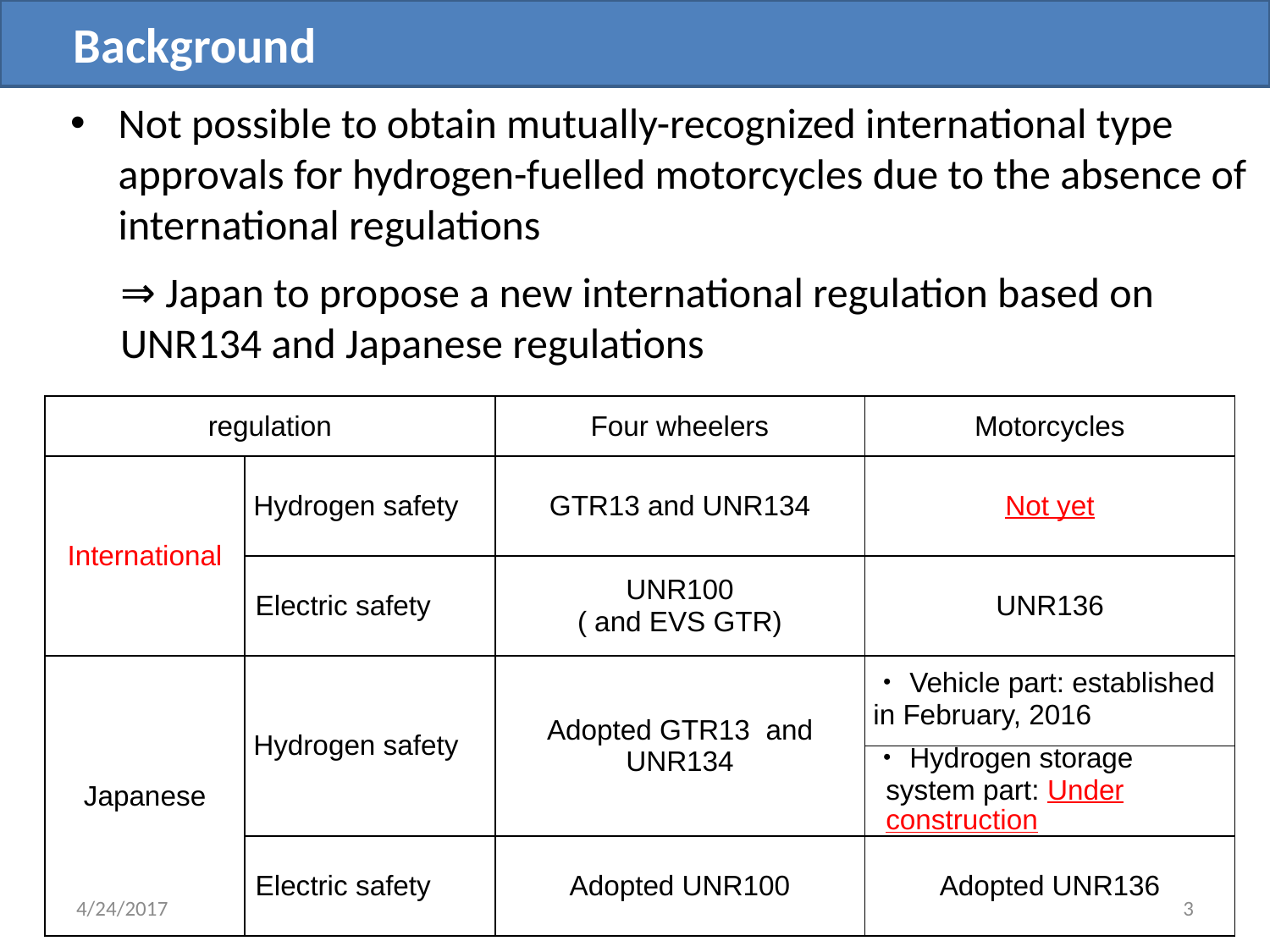

Background
Not possible to obtain mutually-recognized international type approvals for hydrogen-fuelled motorcycles due to the absence of international regulations

⇒ Japan to propose a new international regulation based on UNR134 and Japanese regulations
| regulation |  | Four wheelers | Motorcycles |
| --- | --- | --- | --- |
| International | Hydrogen safety | GTR13 and UNR134 | Not yet |
|  | Electric safety | UNR100 ( and EVS GTR) | UNR136 |
| Japanese | Hydrogen safety | Adopted GTR13 and UNR134 | ・Vehicle part: established in February, 2016 |
|  |  |  | ・Hydrogen storage system part: Under construction |
|  | Electric safety | Adopted UNR100 | Adopted UNR136 |
4/24/2017
3